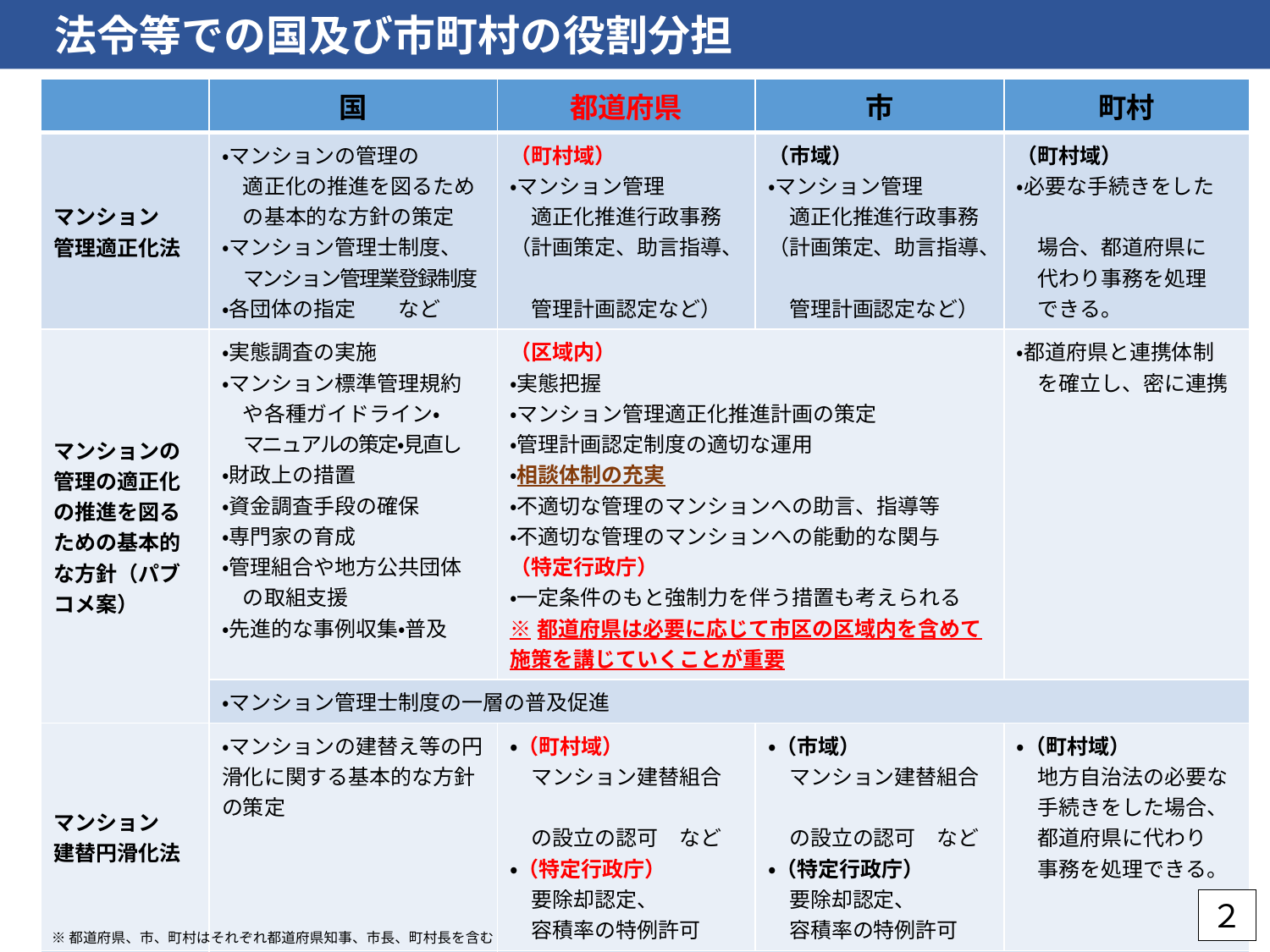

法令等での国及び市町村の役割分担
|  | 国 | 都道府県 | 市 | 町村 |
| --- | --- | --- | --- | --- |
| マンション 管理適正化法 | ・マンションの管理の 　適正化の推進を図るため 　の基本的な方針の策定 ・マンション管理士制度、　 　マンション管理業登録制度 ・各団体の指定　　など | （町村域） ・マンション管理 　適正化推進行政事務 （計画策定、助言指導、　 　管理計画認定など） | （市域） ・マンション管理 　適正化推進行政事務 （計画策定、助言指導、　 　管理計画認定など） | （町村域） ・必要な手続きをした　　　 　場合、都道府県に 　代わり事務を処理 　できる。 |
| マンションの管理の適正化の推進を図るための基本的な方針（パブコメ案） | ・実態調査の実施 ・マンション標準管理規約 　や各種ガイドライン・ 　マニュアルの策定・見直し ・財政上の措置 ・資金調査手段の確保 ・専門家の育成 ・管理組合や地方公共団体 　の取組支援 ・先進的な事例収集・普及 | （区域内） ・実態把握 ・マンション管理適正化推進計画の策定 ・管理計画認定制度の適切な運用 ・相談体制の充実 ・不適切な管理のマンションへの助言、指導等 ・不適切な管理のマンションへの能動的な関与 （特定行政庁） ・一定条件のもと強制力を伴う措置も考えられる ※都道府県は必要に応じて市区の区域内を含めて施策を講じていくことが重要 |  | ・都道府県と連携体制 　を確立し、密に連携 |
|  | ・マンション管理士制度の一層の普及促進 |  |  |  |
| マンション 建替円滑化法 | ・マンションの建替え等の円滑化に関する基本的な方針の策定 | ・（町村域） 　マンション建替組合　 　の設立の認可　など ・（特定行政庁） 　要除却認定、 　容積率の特例許可 | ・（市域） 　マンション建替組合　 　の設立の認可　など ・（特定行政庁） 　要除却認定、 　容積率の特例許可 | ・（町村域） 　地方自治法の必要な 　手続きをした場合、 　都道府県に代わり 　事務を処理できる。 |
| マンションの建替え等の円滑化に関する基本的な方針 | ・各種指針の作成 ・容積率の特例の許可準則　 　の作成　　　　　　など | ・必要な支援に努める。以下、支援の例示 　（例示）工事期間中の仮住居の確保への支援 　（例示）必要に応じて、容積率の制限又は高さ制限の緩和　など |  |  |
|  | ・各種情報提供、各種制度の普及、技術的援助に努める　など |  |  |  |
２
※都道府県、市、町村はそれぞれ都道府県知事、市長、町村長を含む